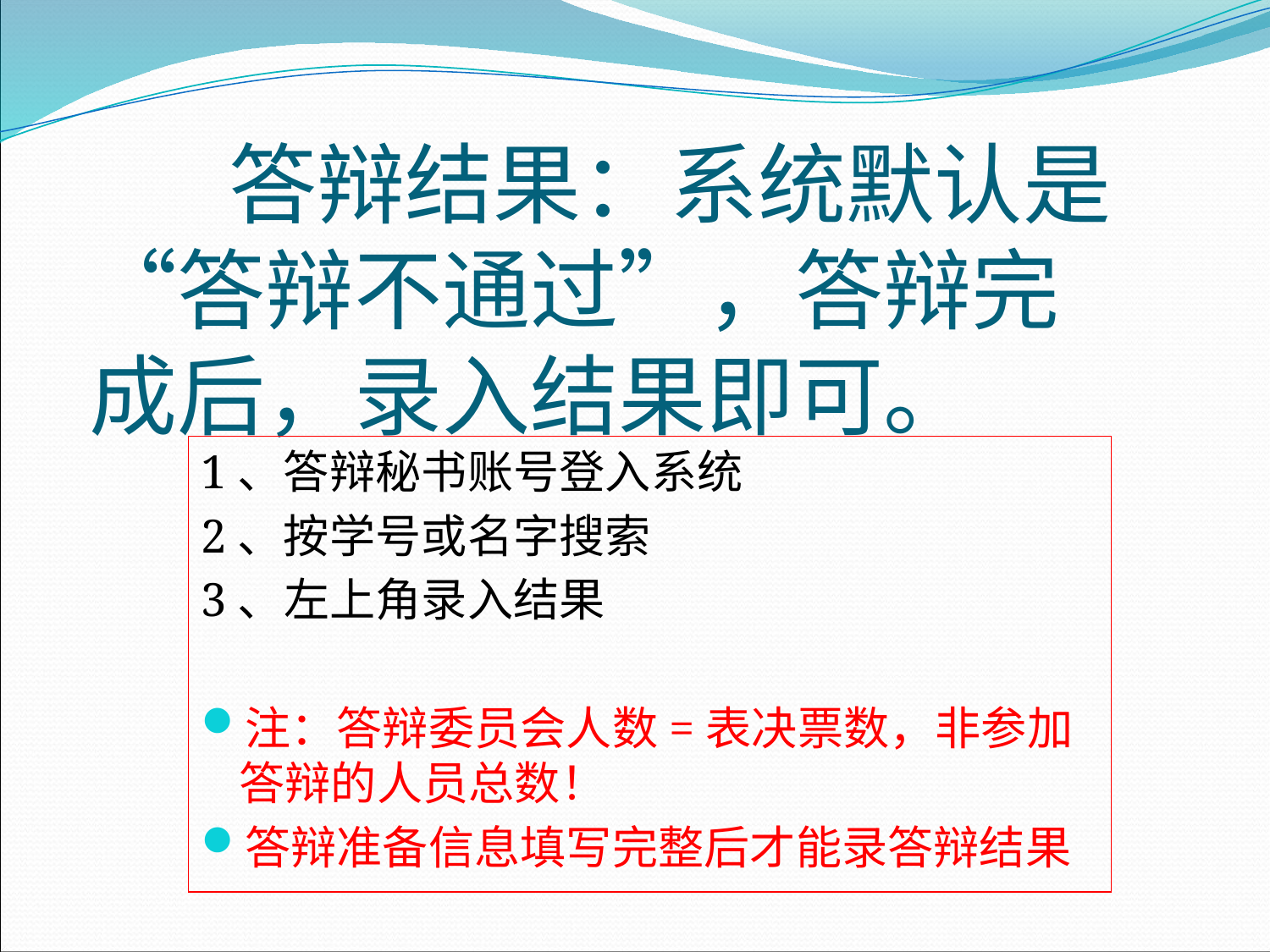

# 答辩结果：系统默认是“答辩不通过”，答辩完成后，录入结果即可。
1、答辩秘书账号登入系统
2、按学号或名字搜索
3、左上角录入结果

注：答辩委员会人数=表决票数，非参加答辩的人员总数！
答辩准备信息填写完整后才能录答辩结果